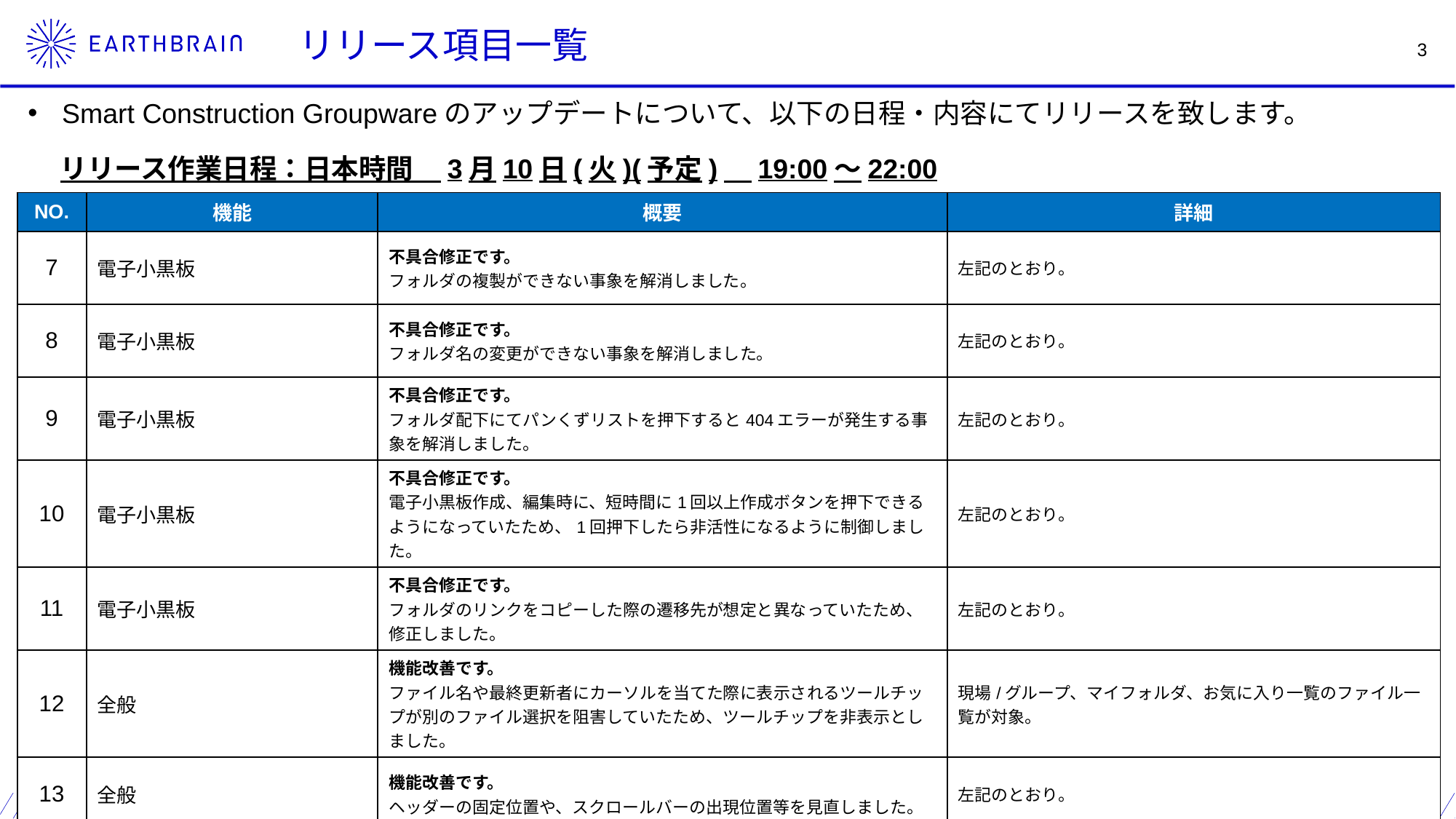

リリース項目一覧
Smart Construction Groupwareのアップデートについて、以下の日程・内容にてリリースを致します。
リリース作業日程：日本時間　3月10日(火)(予定)　19:00～22:00
| NO. | 機能 | 概要 | 詳細 |
| --- | --- | --- | --- |
| 7 | 電子小黒板 | 不具合修正です。 フォルダの複製ができない事象を解消しました。 | 左記のとおり。 |
| 8 | 電子小黒板 | 不具合修正です。 フォルダ名の変更ができない事象を解消しました。 | 左記のとおり。 |
| 9 | 電子小黒板 | 不具合修正です。 フォルダ配下にてパンくずリストを押下すると404エラーが発生する事象を解消しました。 | 左記のとおり。 |
| 10 | 電子小黒板 | 不具合修正です。 電子小黒板作成、編集時に、短時間に1回以上作成ボタンを押下できるようになっていたため、1回押下したら非活性になるように制御しました。 | 左記のとおり。 |
| 11 | 電子小黒板 | 不具合修正です。 フォルダのリンクをコピーした際の遷移先が想定と異なっていたため、修正しました。 | 左記のとおり。 |
| 12 | 全般 | 機能改善です。 ファイル名や最終更新者にカーソルを当てた際に表示されるツールチップが別のファイル選択を阻害していたため、ツールチップを非表示としました。 | 現場/グループ、マイフォルダ、お気に入り一覧のファイル一覧が対象。 |
| 13 | 全般 | 機能改善です。 ヘッダーの固定位置や、スクロールバーの出現位置等を見直しました。 | 左記のとおり。 |